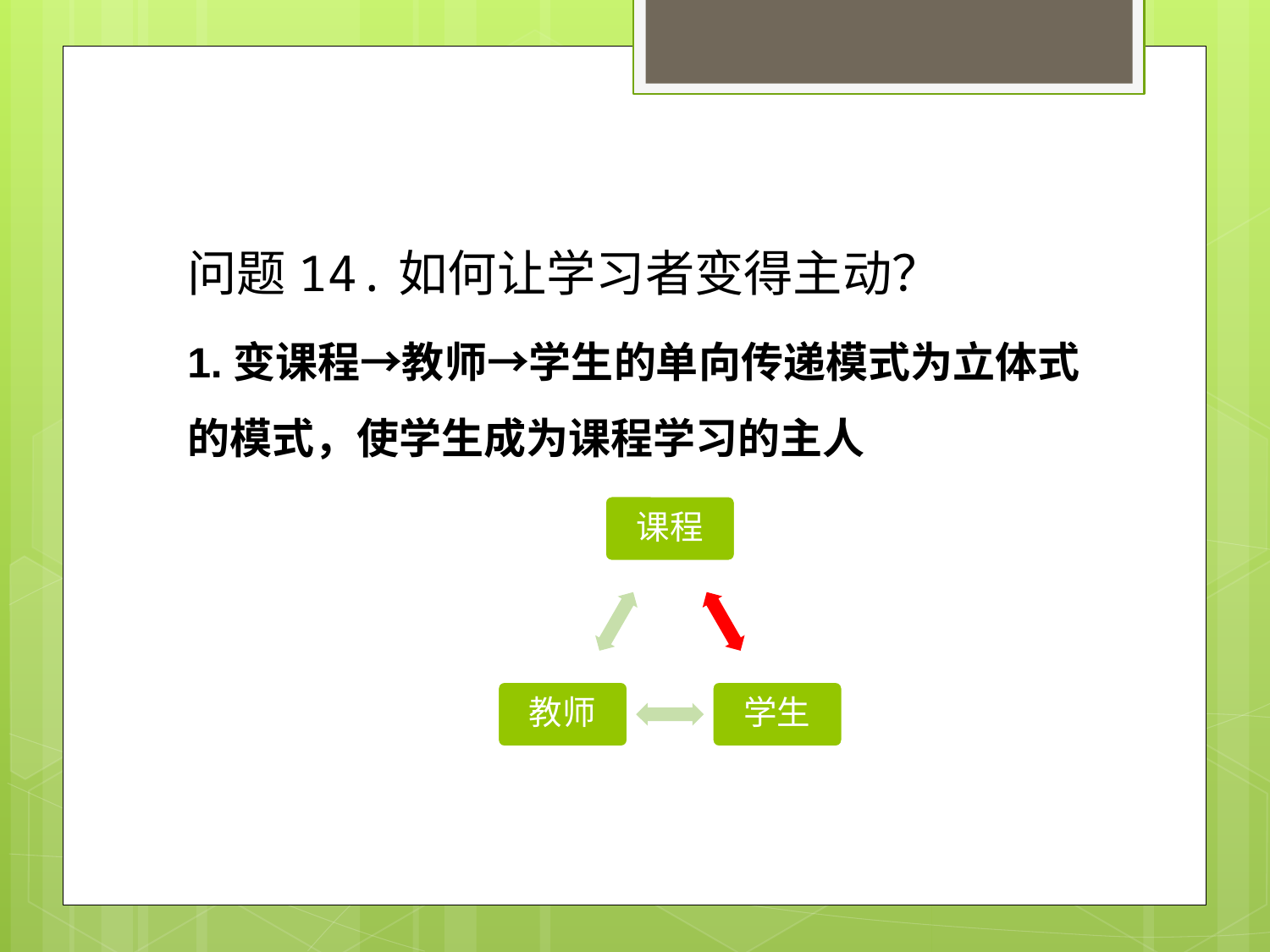

问题14.如何让学习者变得主动？
1.变课程→教师→学生的单向传递模式为立体式的模式，使学生成为课程学习的主人

课程

学生

教师